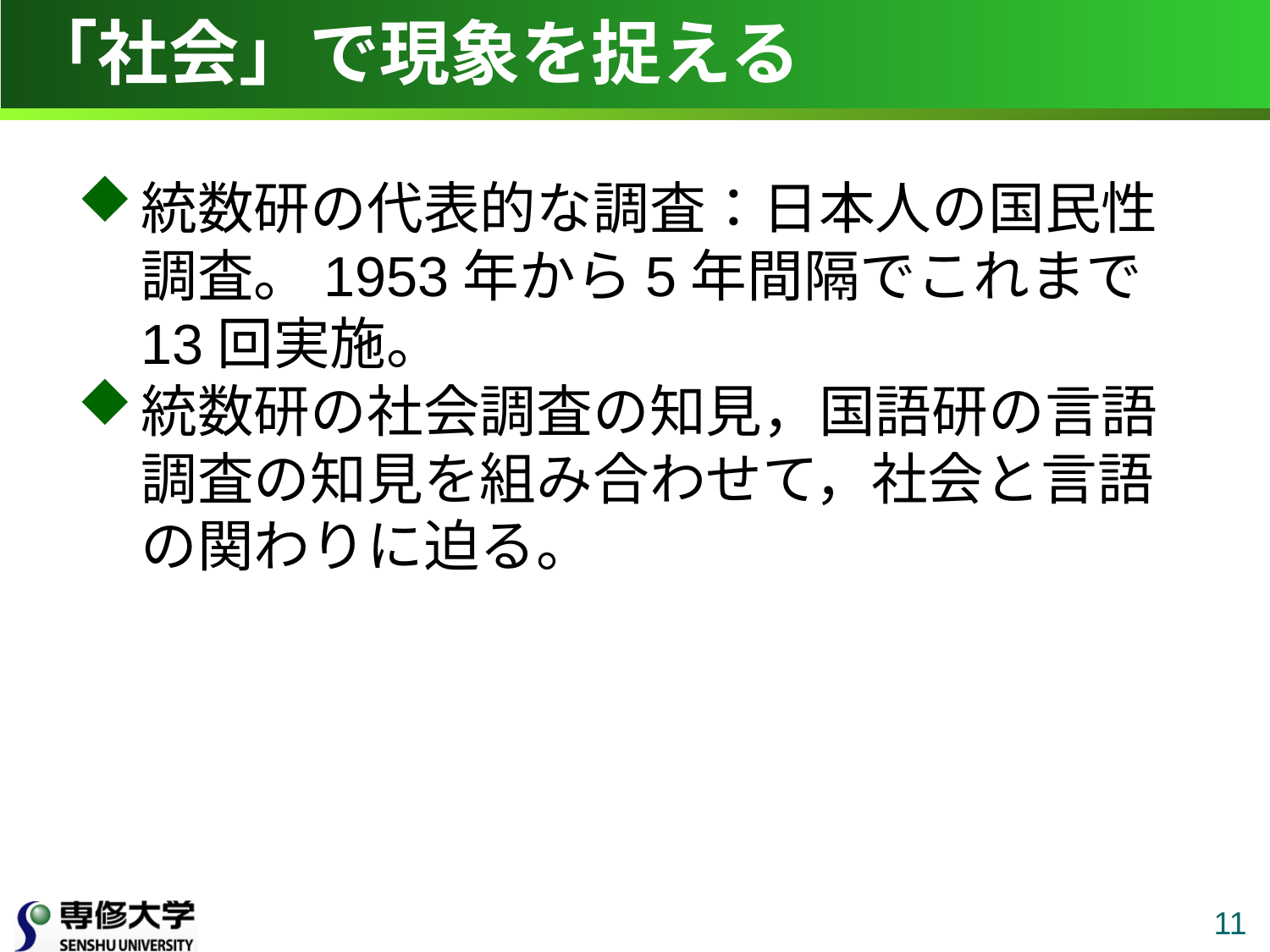

# 「社会」で現象を捉える
統数研の代表的な調査：日本人の国民性調査。1953年から5年間隔でこれまで13回実施。
統数研の社会調査の知見，国語研の言語調査の知見を組み合わせて，社会と言語の関わりに迫る。
11